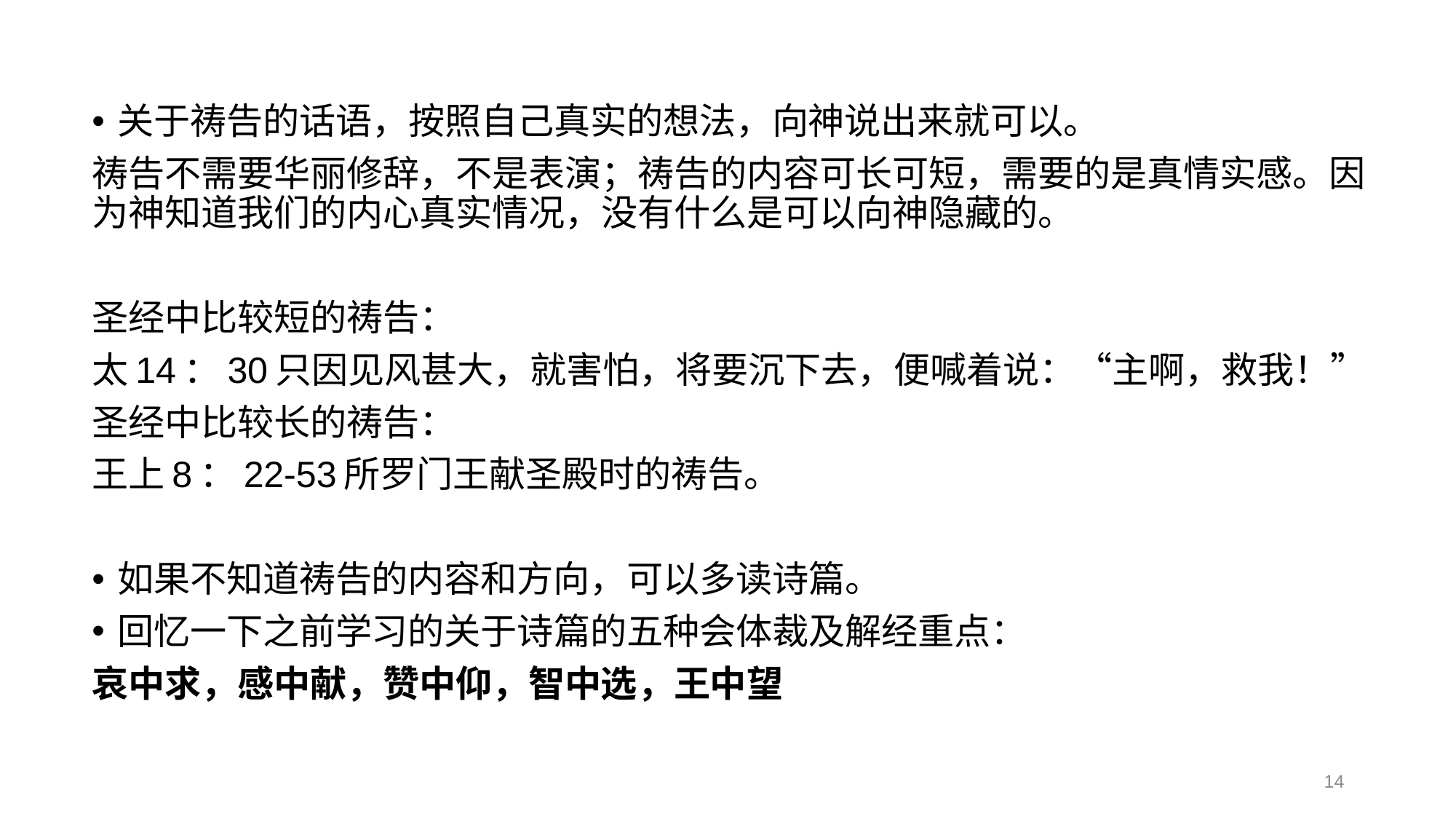

关于祷告的话语，按照自己真实的想法，向神说出来就可以。
祷告不需要华丽修辞，不是表演；祷告的内容可长可短，需要的是真情实感。因为神知道我们的内心真实情况，没有什么是可以向神隐藏的。

圣经中比较短的祷告：
太14：30只因见风甚大，就害怕，将要沉下去，便喊着说：“主啊，救我！”
圣经中比较长的祷告：
王上8：22-53所罗门王献圣殿时的祷告。

如果不知道祷告的内容和方向，可以多读诗篇。
回忆一下之前学习的关于诗篇的五种会体裁及解经重点：
哀中求，感中献，赞中仰，智中选，王中望

14